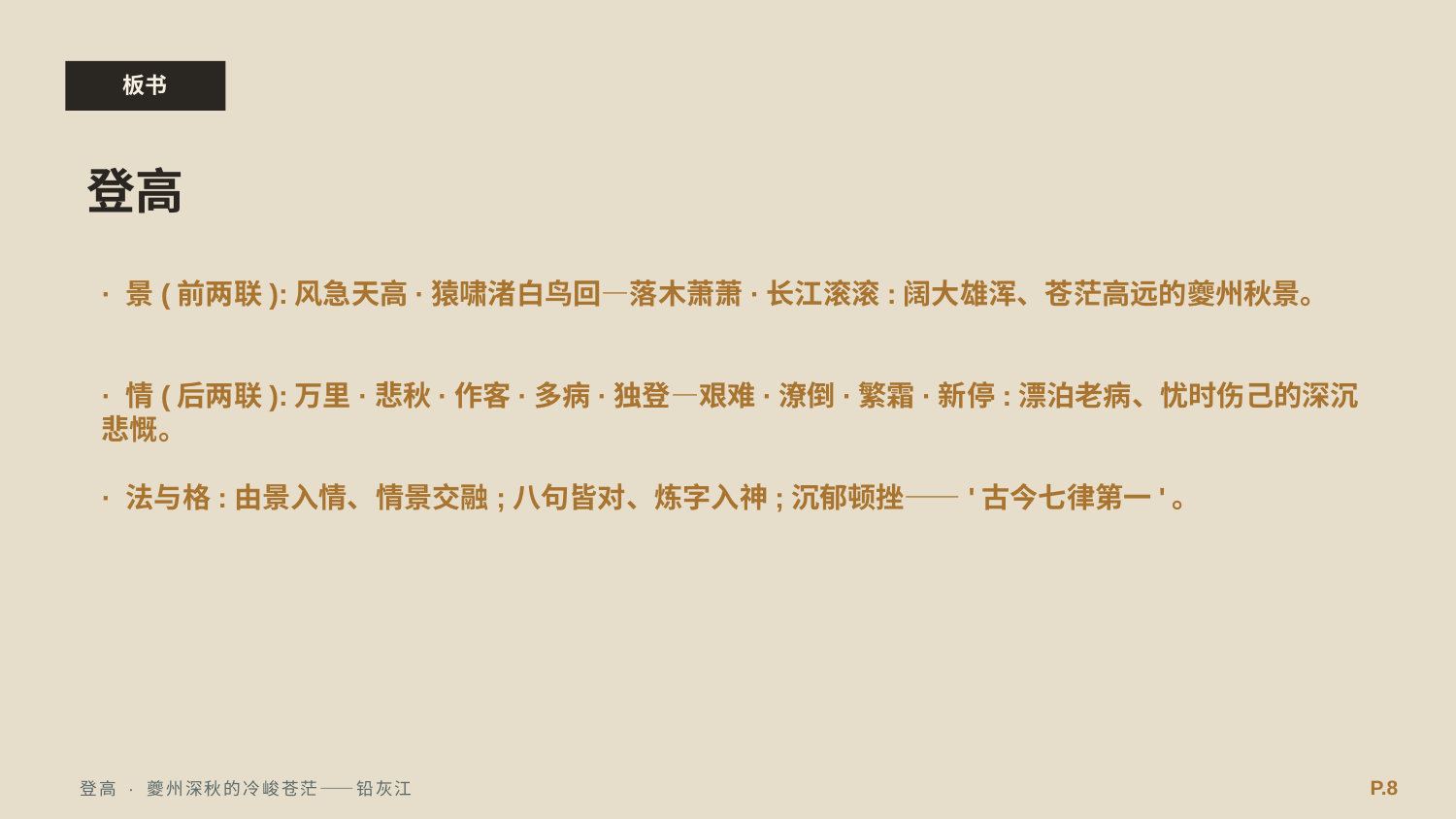

板书

登高
· 景(前两联):风急天高·猿啸渚白鸟回—落木萧萧·长江滚滚:阔大雄浑、苍茫高远的夔州秋景。
· 情(后两联):万里·悲秋·作客·多病·独登—艰难·潦倒·繁霜·新停:漂泊老病、忧时伤己的深沉悲慨。
· 法与格:由景入情、情景交融;八句皆对、炼字入神;沉郁顿挫——'古今七律第一'。
P.8
登高 · 夔州深秋的冷峻苍茫——铅灰江